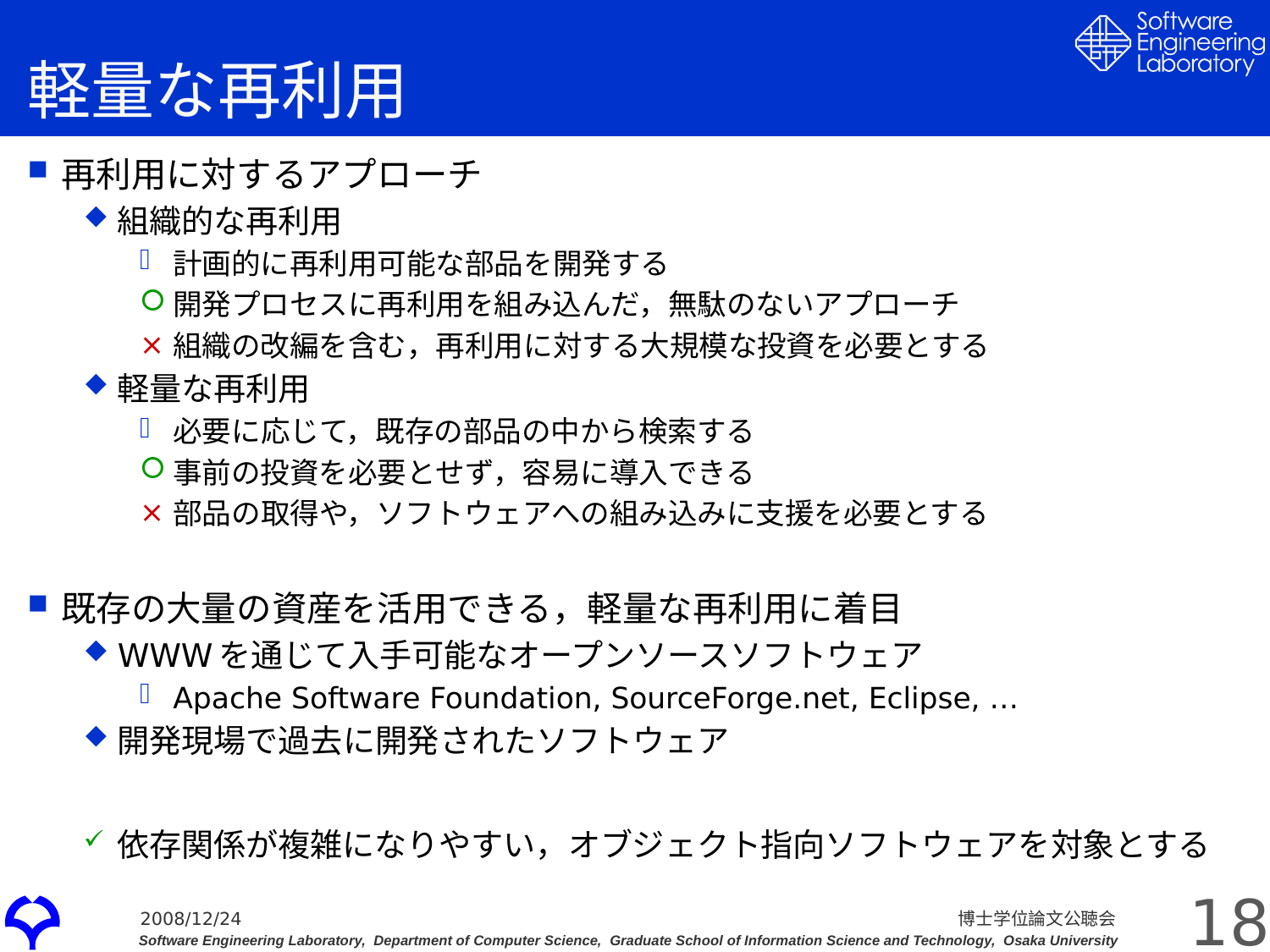

# 軽量な再利用
再利用に対するアプローチ
組織的な再利用
計画的に再利用可能な部品を開発する
開発プロセスに再利用を組み込んだ，無駄のないアプローチ
組織の改編を含む，再利用に対する大規模な投資を必要とする
軽量な再利用
必要に応じて，既存の部品の中から検索する
事前の投資を必要とせず，容易に導入できる
部品の取得や，ソフトウェアへの組み込みに支援を必要とする

既存の大量の資産を活用できる，軽量な再利用に着目
WWWを通じて入手可能なオープンソースソフトウェア
Apache Software Foundation, SourceForge.net, Eclipse, …
開発現場で過去に開発されたソフトウェア

依存関係が複雑になりやすい，オブジェクト指向ソフトウェアを対象とする
18
博士学位論文公聴会
2008/12/24